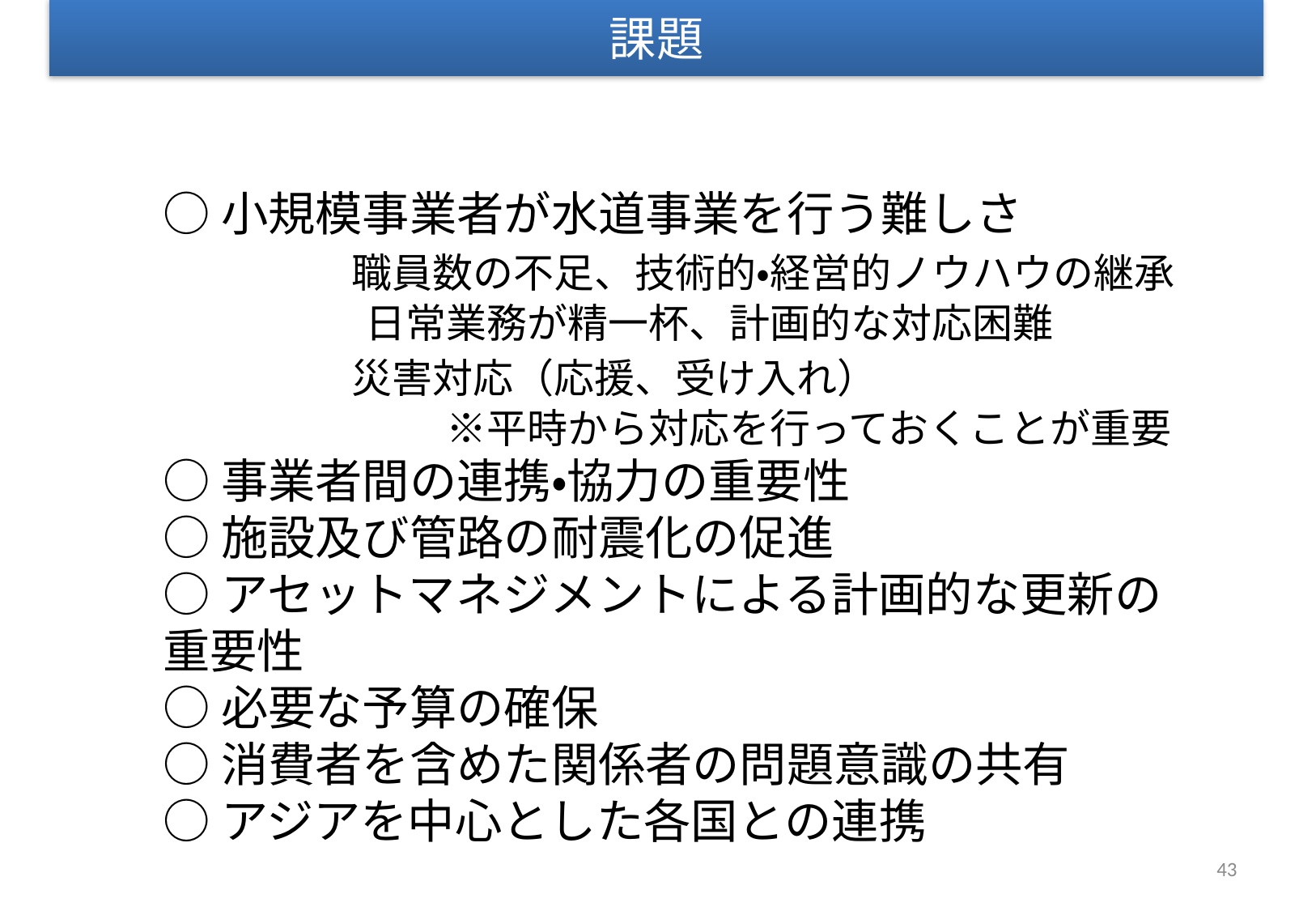

課題
○小規模事業者が水道事業を行う難しさ
　　　　職員数の不足、技術的・経営的ノウハウの継承
　　　　　日常業務が精一杯、計画的な対応困難
　　　　災害対応（応援、受け入れ）
　　　　　　　※平時から対応を行っておくことが重要
○事業者間の連携・協力の重要性
○施設及び管路の耐震化の促進
○アセットマネジメントによる計画的な更新の重要性
○必要な予算の確保
○消費者を含めた関係者の問題意識の共有
○アジアを中心とした各国との連携
43